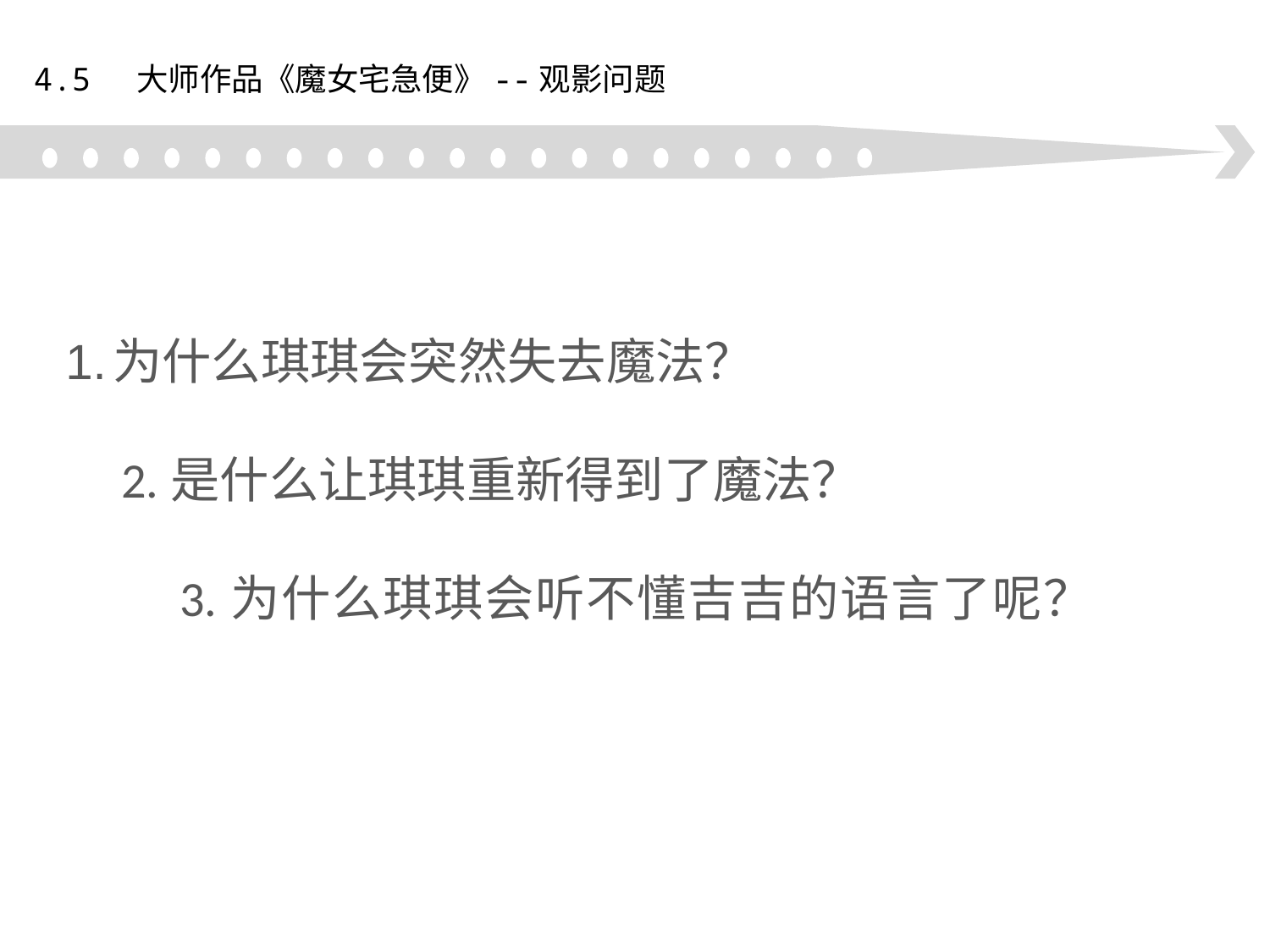

4.5  大师作品《魔女宅急便》--观影问题

开头

为什么琪琪会突然失去魔法？

     2.是什么让琪琪重新得到了魔法？

         3.为什么琪琪会听不懂吉吉的语言了呢？

经过

发展
高潮
结局